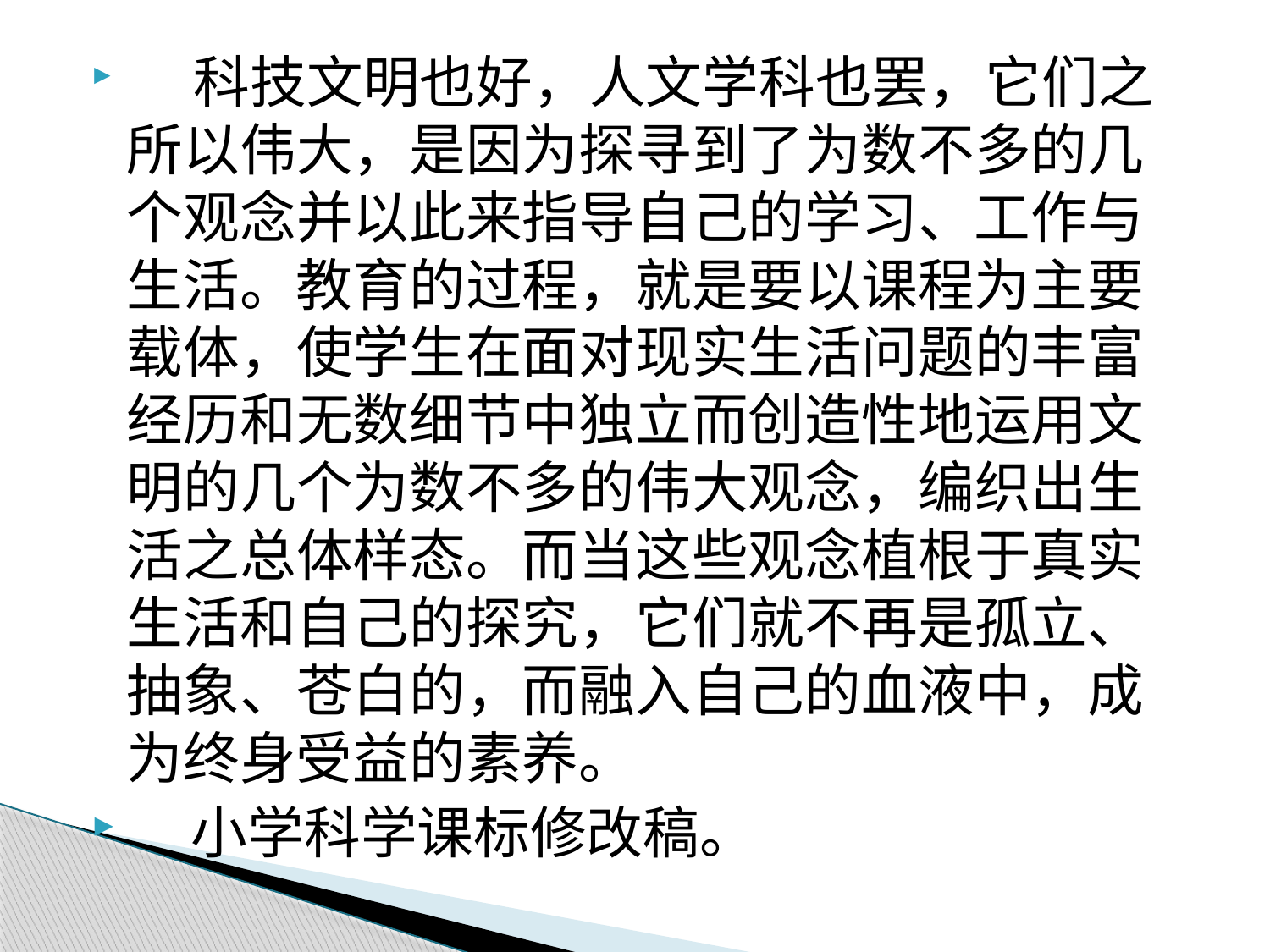

#
     科技文明也好，人文学科也罢，它们之所以伟大，是因为探寻到了为数不多的几个观念并以此来指导自己的学习、工作与生活。教育的过程，就是要以课程为主要载体，使学生在面对现实生活问题的丰富经历和无数细节中独立而创造性地运用文明的几个为数不多的伟大观念，编织出生活之总体样态。而当这些观念植根于真实生活和自己的探究，它们就不再是孤立、抽象、苍白的，而融入自己的血液中，成为终身受益的素养。
    小学科学课标修改稿。